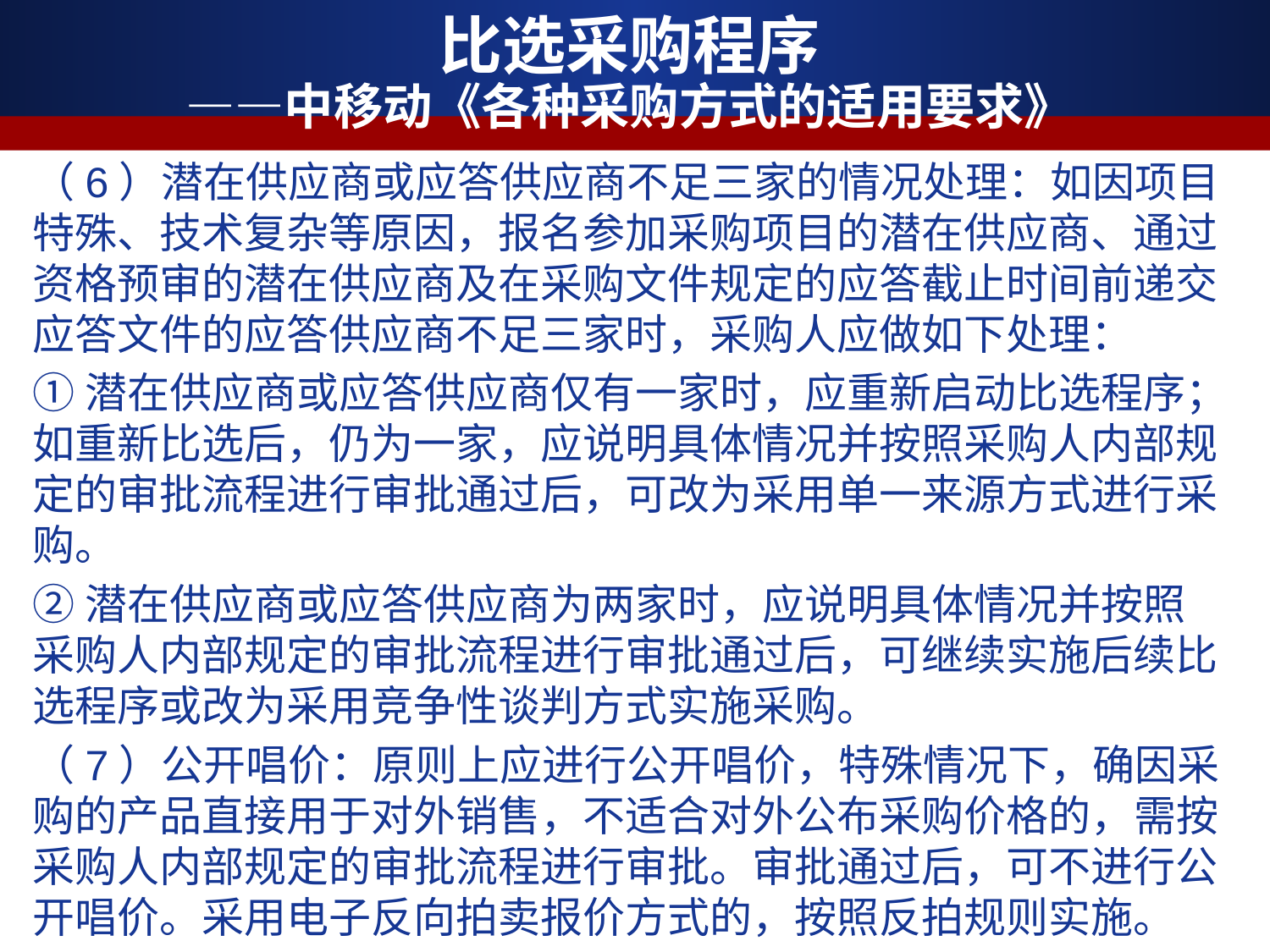

比选采购程序
——中移动《各种采购方式的适用要求》
（6）潜在供应商或应答供应商不足三家的情况处理：如因项目特殊、技术复杂等原因，报名参加采购项目的潜在供应商、通过资格预审的潜在供应商及在采购文件规定的应答截止时间前递交应答文件的应答供应商不足三家时，采购人应做如下处理：
①潜在供应商或应答供应商仅有一家时，应重新启动比选程序；如重新比选后，仍为一家，应说明具体情况并按照采购人内部规定的审批流程进行审批通过后，可改为采用单一来源方式进行采购。
②潜在供应商或应答供应商为两家时，应说明具体情况并按照采购人内部规定的审批流程进行审批通过后，可继续实施后续比选程序或改为采用竞争性谈判方式实施采购。
（7）公开唱价：原则上应进行公开唱价，特殊情况下，确因采购的产品直接用于对外销售，不适合对外公布采购价格的，需按采购人内部规定的审批流程进行审批。审批通过后，可不进行公开唱价。采用电子反向拍卖报价方式的，按照反拍规则实施。